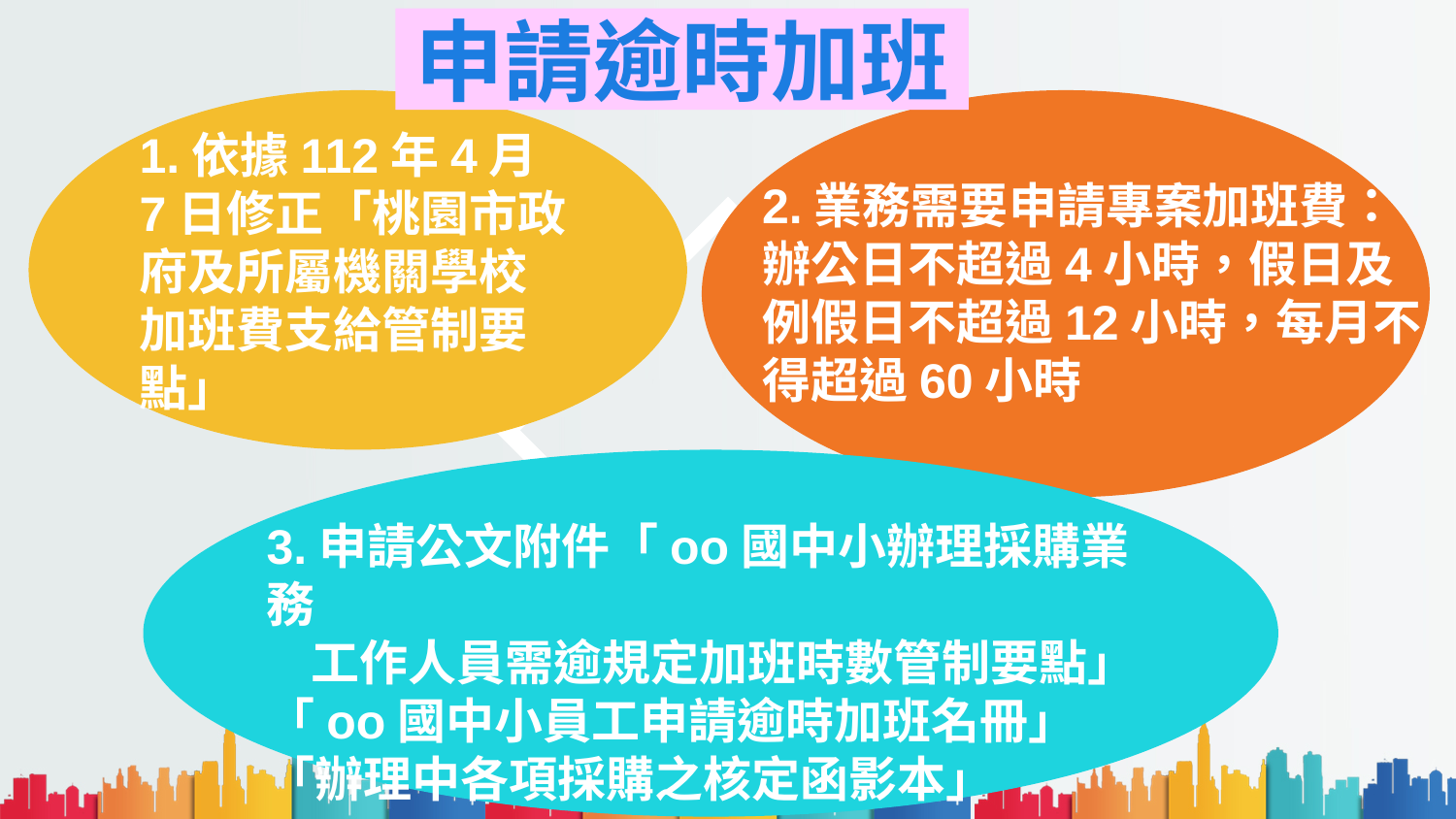

# 申請逾時加班
1.依據112年4月7日修正「桃園市政府及所屬機關學校加班費支給管制要點」

2.業務需要申請專案加班費：辦公日不超過4小時，假日及例假日不超過12小時，每月不得超過60小時

3.申請公文附件「oo國中小辦理採購業務
   工作人員需逾規定加班時數管制要點」「oo國中小員工申請逾時加班名冊」
「辦理中各項採購之核定函影本」